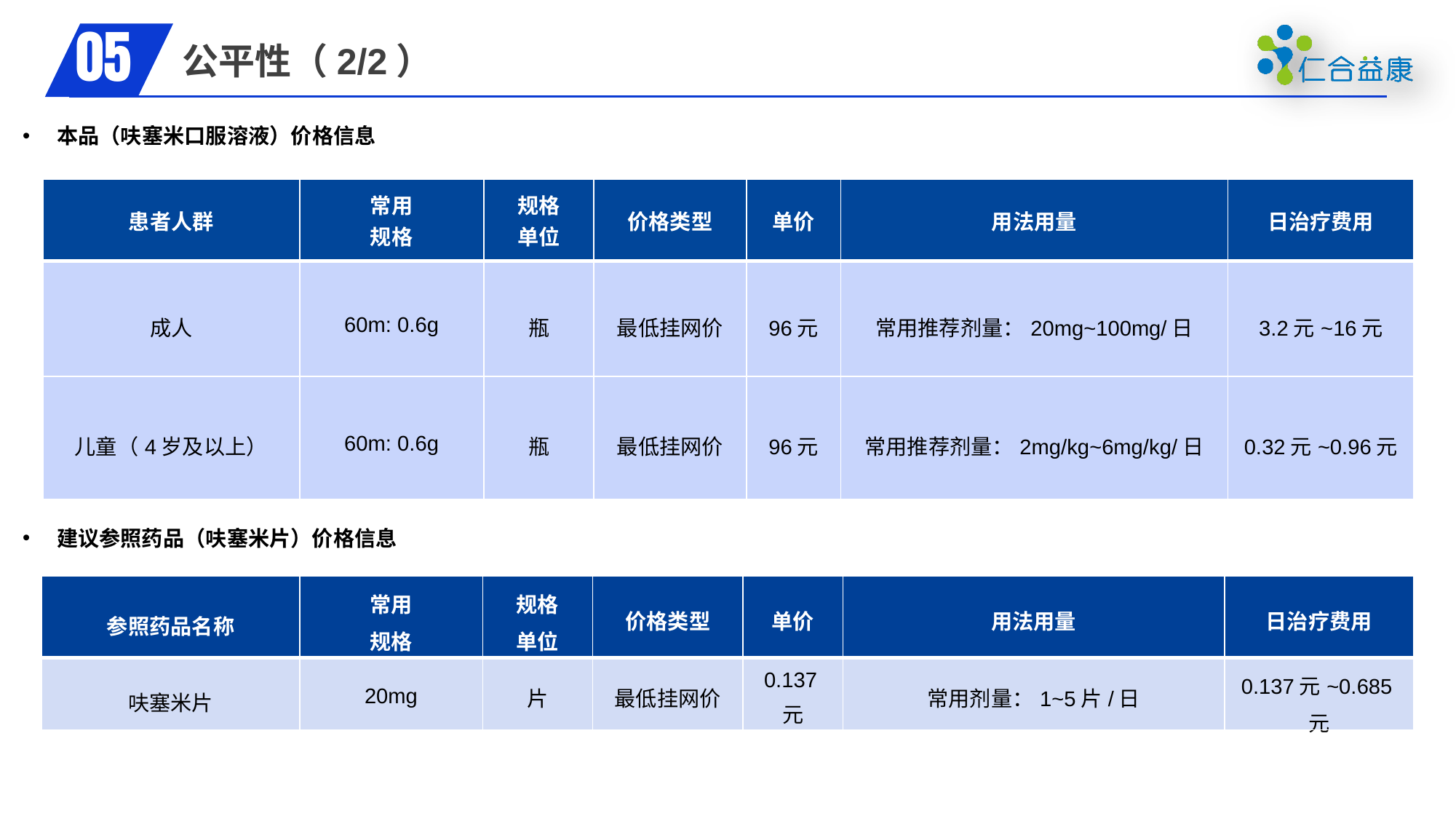

05

公平性（2/2）
本品（呋塞米口服溶液）价格信息
| 患者人群 | 常用 规格 | 规格 单位 | 价格类型 | 单价 | 用法用量 | 日治疗费用 |
| --- | --- | --- | --- | --- | --- | --- |
| 成人 | 60m: 0.6g | 瓶 | 最低挂网价 | 96元 | 常用推荐剂量：20mg~100mg/日 | 3.2元~16元 |
| 儿童（4岁及以上） | 60m: 0.6g | 瓶 | 最低挂网价 | 96元 | 常用推荐剂量：2mg/kg~6mg/kg/日 | 0.32元~0.96元 |
建议参照药品（呋塞米片）价格信息
| 参照药品名称 | 常用 规格 | 规格 单位 | 价格类型 | 单价 | 用法用量 | 日治疗费用 |
| --- | --- | --- | --- | --- | --- | --- |
| 呋塞米片 | 20mg | 片 | 最低挂网价 | 0.137元 | 常用剂量：1~5片/日 | 0.137元~0.685元 |